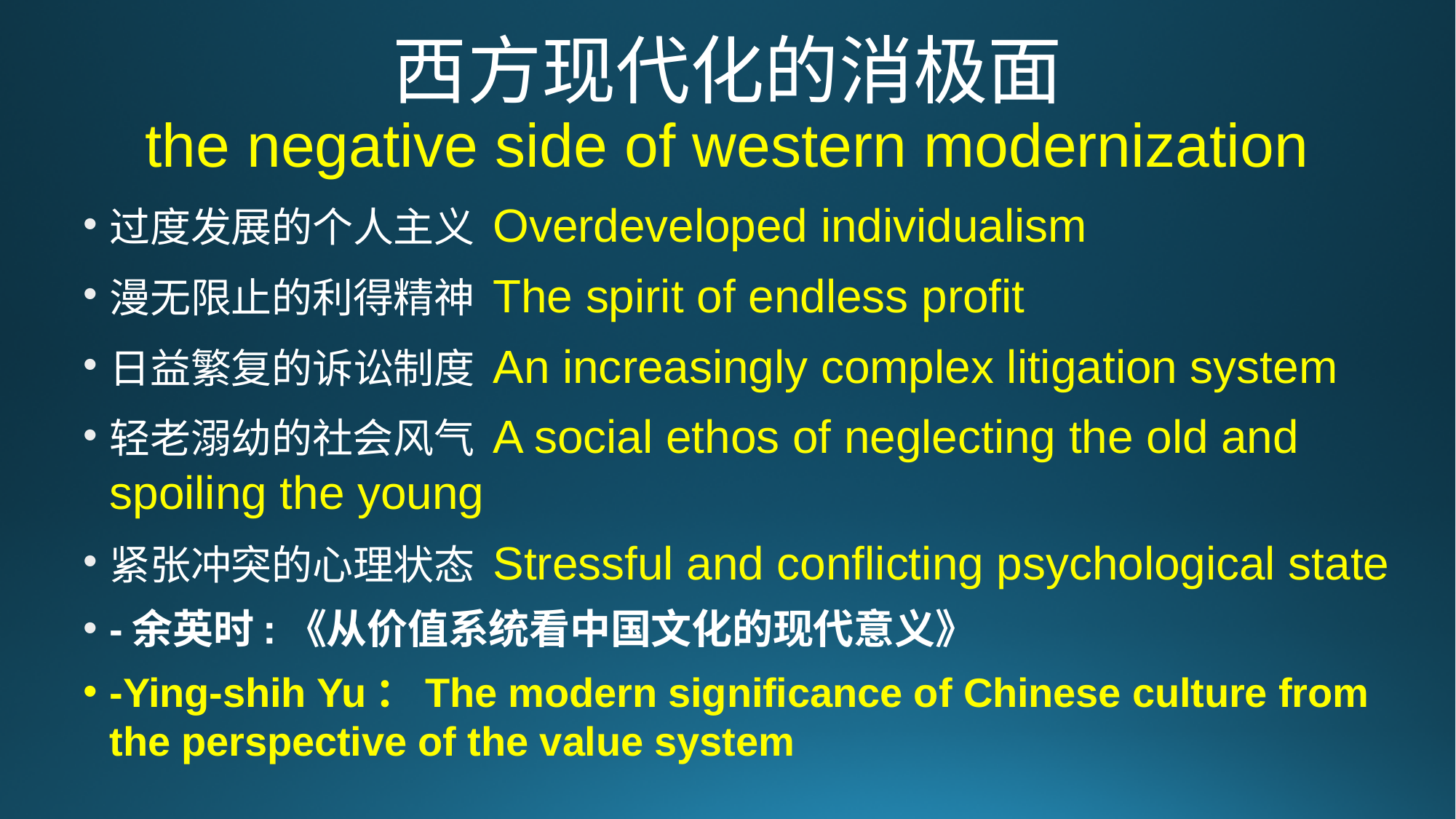

# 西方现代化的消极面 the negative side of western modernization
过度发展的个人主义 Overdeveloped individualism
漫无限止的利得精神 The spirit of endless profit
日益繁复的诉讼制度 An increasingly complex litigation system
轻老溺幼的社会风气 A social ethos of neglecting the old and spoiling the young
紧张冲突的心理状态 Stressful and conflicting psychological state
-余英时:《从价值系统看中国文化的现代意义》
-Ying-shih Yu：The modern significance of Chinese culture from the perspective of the value system